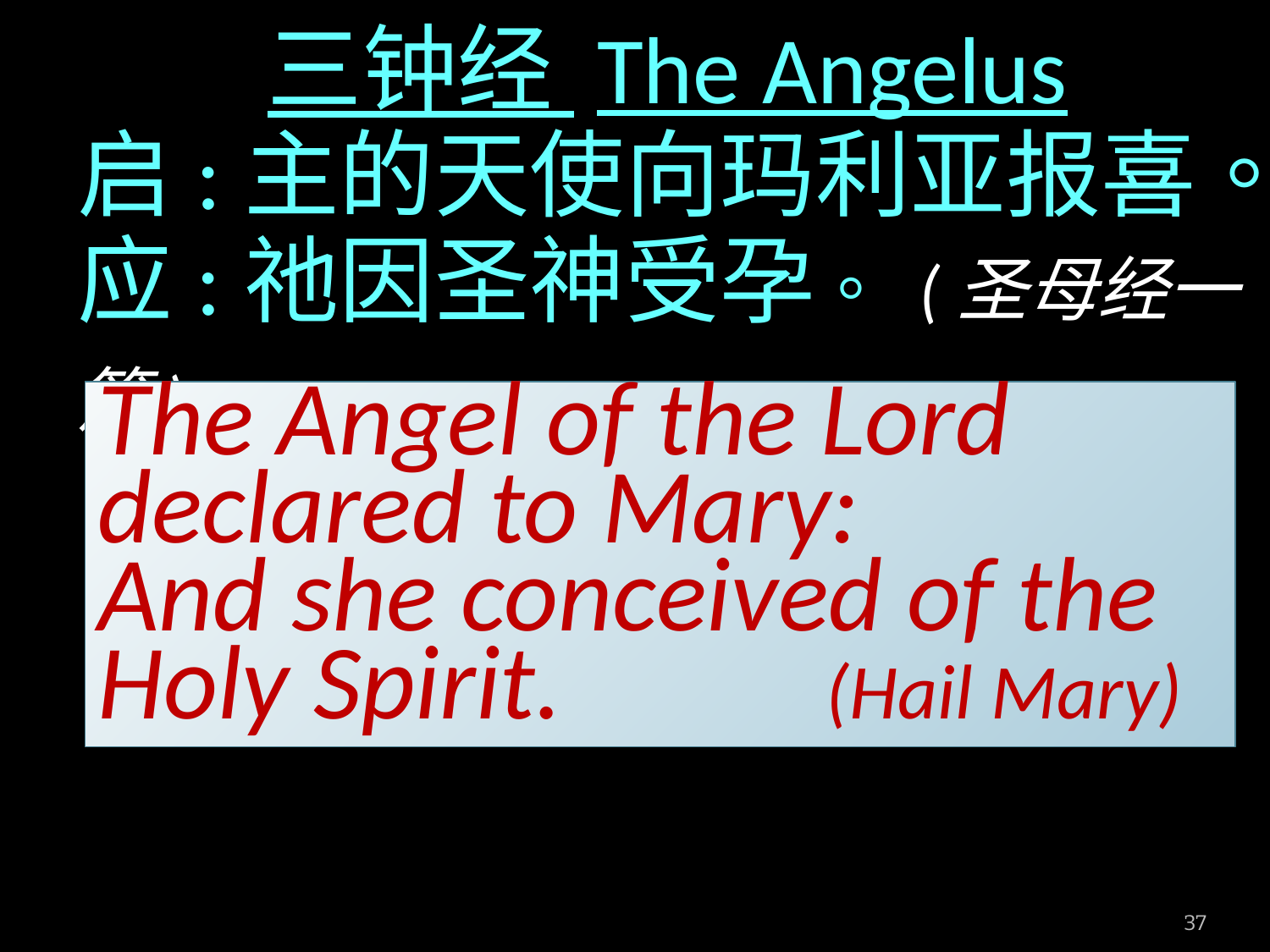

三钟经 The Angelus
启:主的天使向玛利亚报喜。
应:祂因圣神受孕。 (圣母经一篇)

The Angel of the Lord declared to Mary:
And she conceived of the Holy Spirit.           (Hail Mary)
37